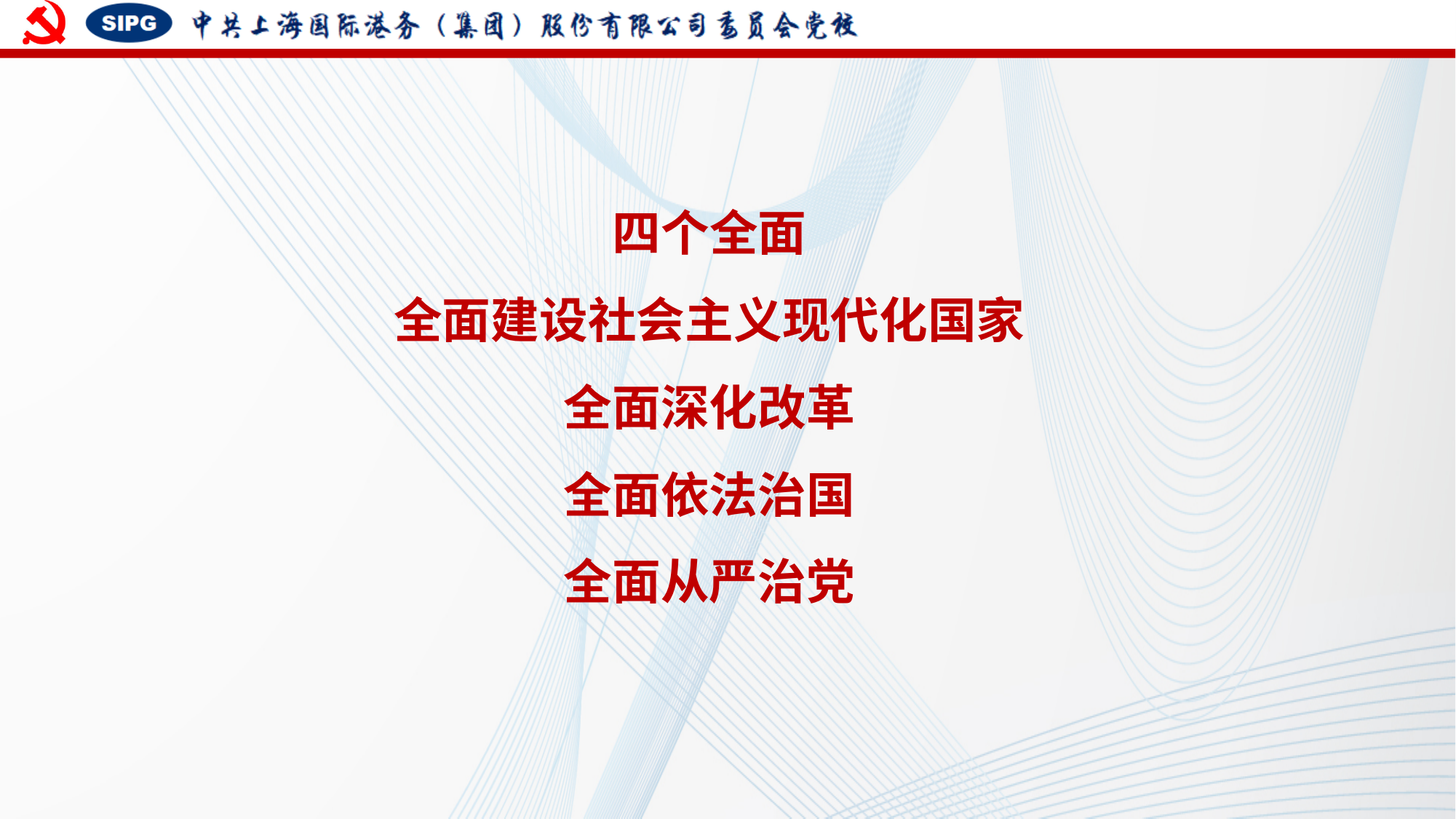

四个全面
全面建设社会主义现代化国家
全面深化改革
全面依法治国
全面从严治党